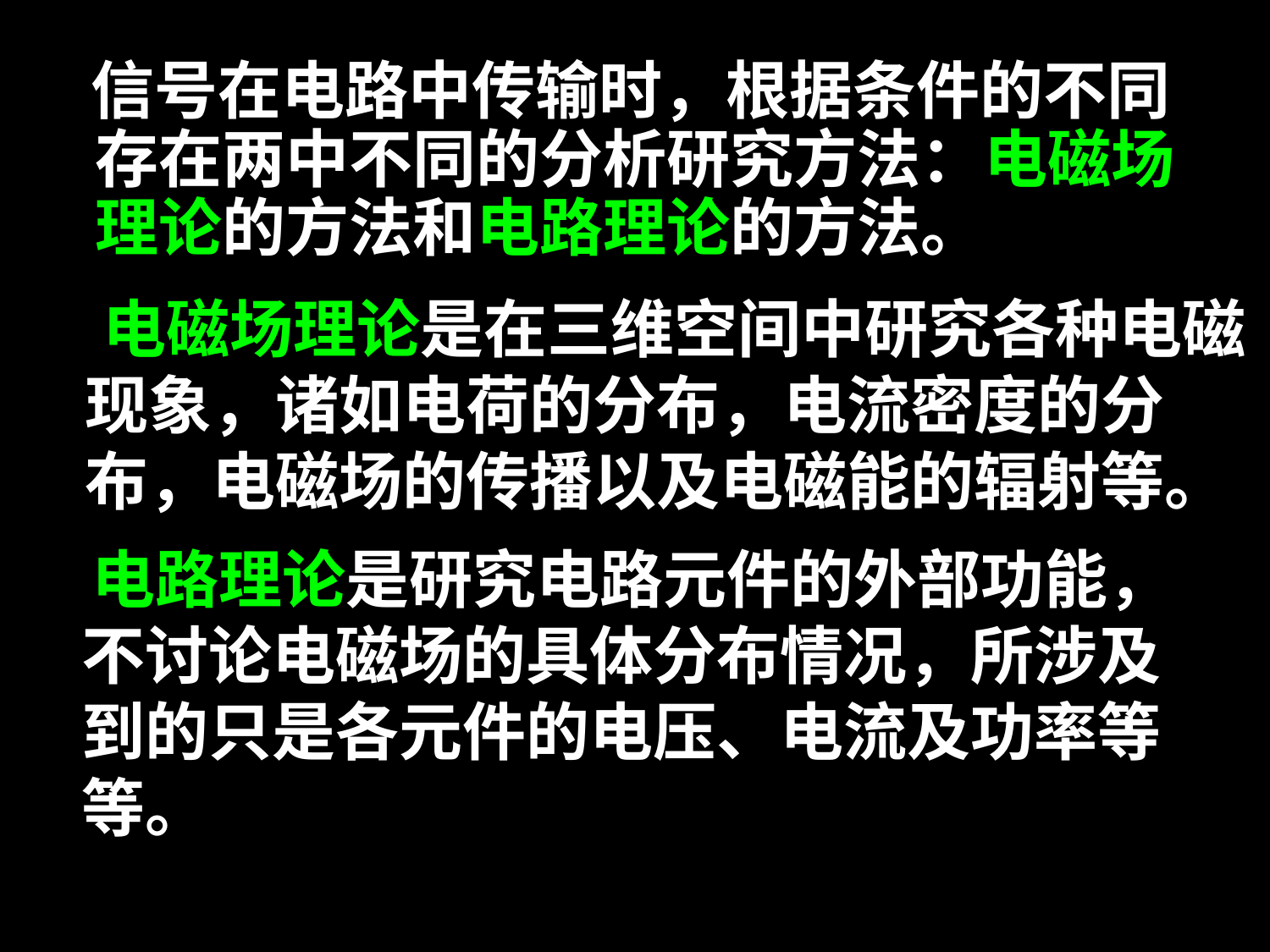

信号在电路中传输时，根据条件的不同存在两中不同的分析研究方法：电磁场理论的方法和电路理论的方法。
    电磁场理论是在三维空间中研究各种电磁现象，诸如电荷的分布，电流密度的分布，电磁场的传播以及电磁能的辐射等。

   电路理论是研究电路元件的外部功能，不讨论电磁场的具体分布情况，所涉及到的只是各元件的电压、电流及功率等等。